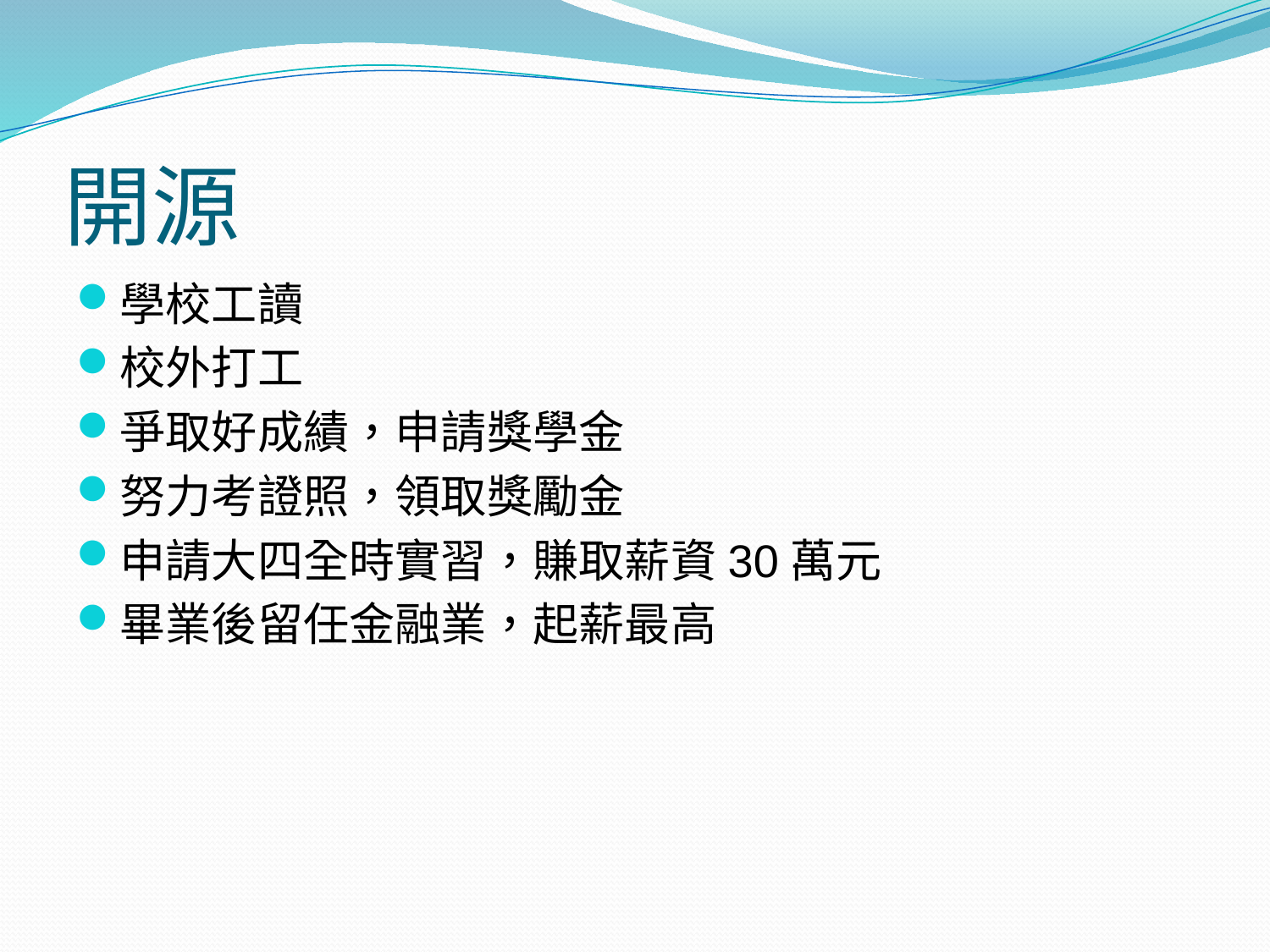

# 開源
學校工讀
校外打工
爭取好成績，申請獎學金
努力考證照，領取獎勵金
申請大四全時實習，賺取薪資30萬元
畢業後留任金融業，起薪最高